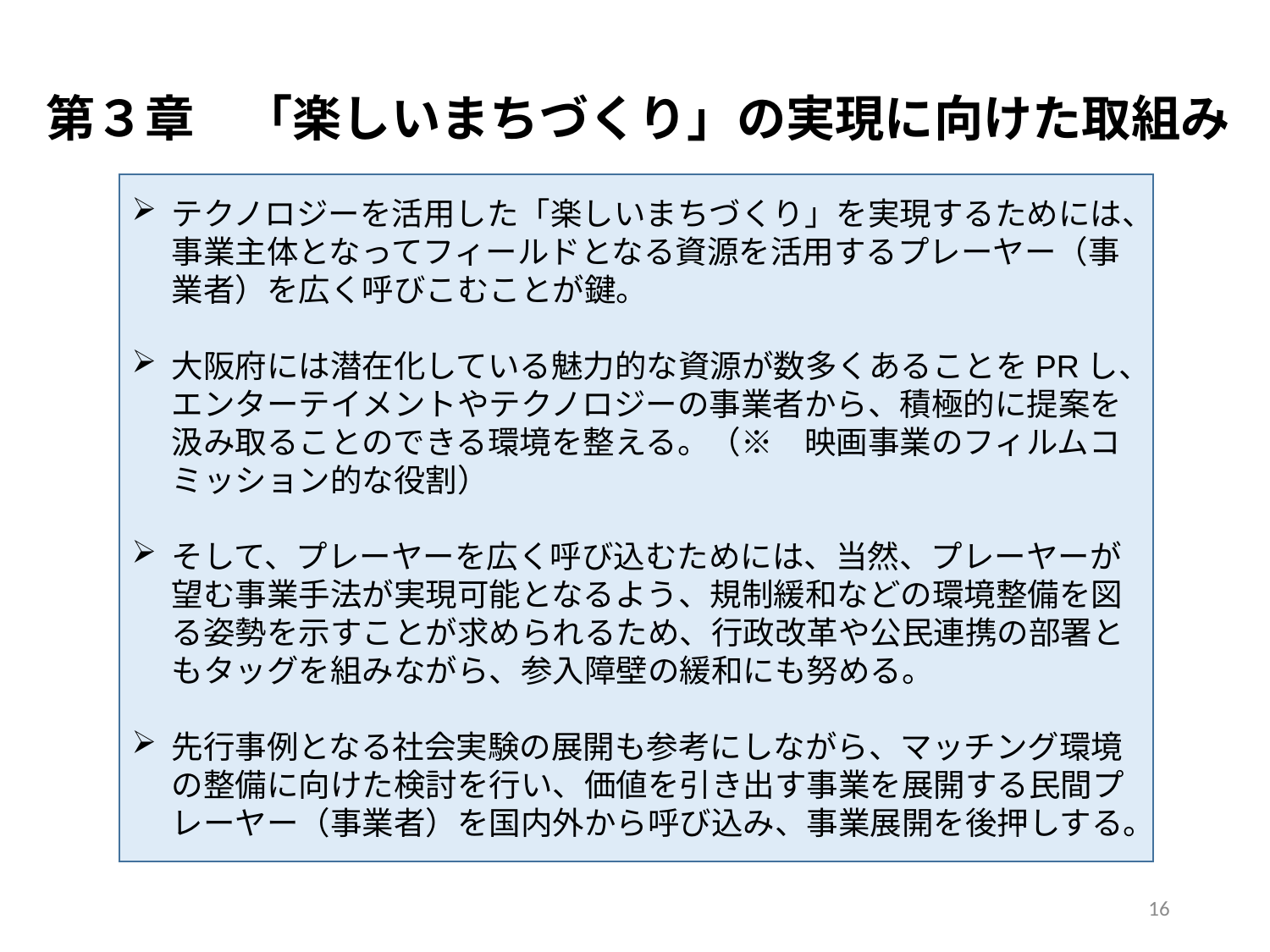

第３章　「楽しいまちづくり」の実現に向けた取組み
テクノロジーを活用した「楽しいまちづくり」を実現するためには、事業主体となってフィールドとなる資源を活用するプレーヤー（事業者）を広く呼びこむことが鍵。

大阪府には潜在化している魅力的な資源が数多くあることをPRし、エンターテイメントやテクノロジーの事業者から、積極的に提案を汲み取ることのできる環境を整える。（※　映画事業のフィルムコミッション的な役割）

そして、プレーヤーを広く呼び込むためには、当然、プレーヤーが望む事業手法が実現可能となるよう、規制緩和などの環境整備を図る姿勢を示すことが求められるため、行政改革や公民連携の部署ともタッグを組みながら、参入障壁の緩和にも努める。

先行事例となる社会実験の展開も参考にしながら、マッチング環境の整備に向けた検討を行い、価値を引き出す事業を展開する民間プレーヤー（事業者）を国内外から呼び込み、事業展開を後押しする。
16